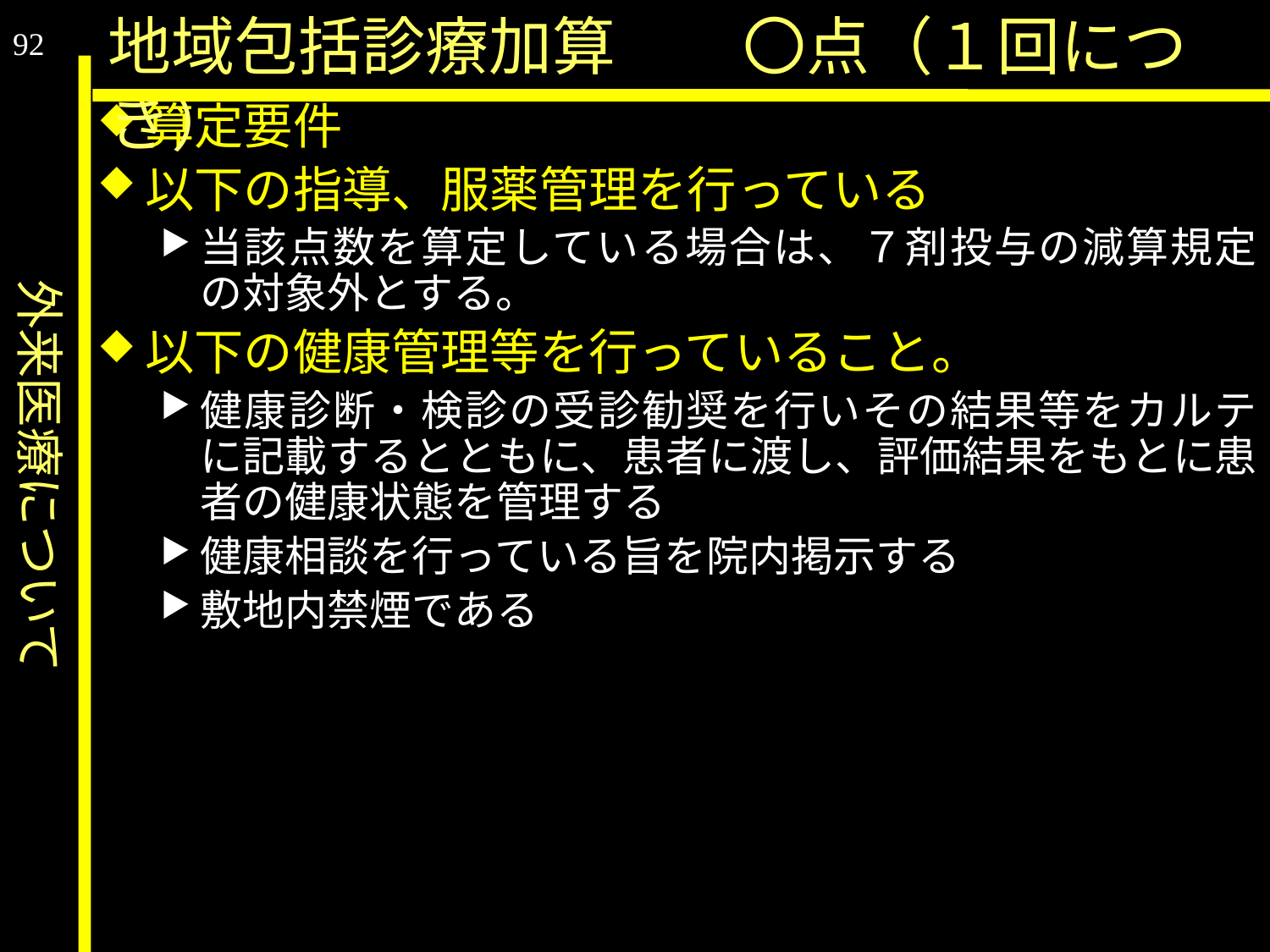

外来医療について
地域包括診療加算　　〇点（１回につき）
92

算定要件
以下の指導、服薬管理を行っている
当該点数を算定している場合は、７剤投与の減算規定の対象外とする。
以下の健康管理等を行っていること。
健康診断・検診の受診勧奨を行いその結果等をカルテに記載するとともに、患者に渡し、評価結果をもとに患者の健康状態を管理する
健康相談を行っている旨を院内掲示する
敷地内禁煙である